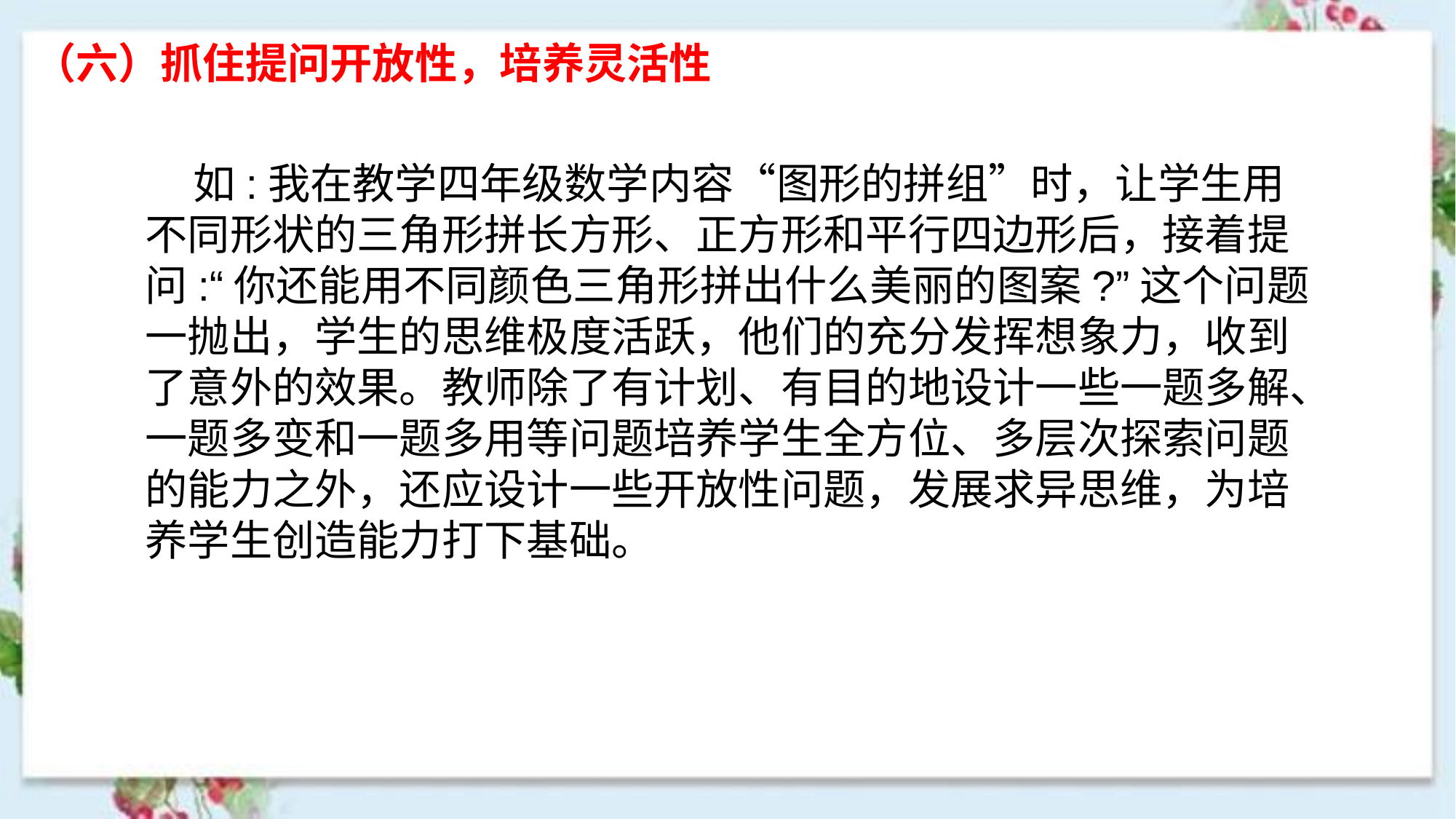

（六）抓住提问开放性，培养灵活性
    如:我在教学四年级数学内容“图形的拼组”时，让学生用不同形状的三角形拼长方形、正方形和平行四边形后，接着提问:“你还能用不同颜色三角形拼出什么美丽的图案?”这个问题一抛出，学生的思维极度活跃，他们的充分发挥想象力，收到了意外的效果。教师除了有计划、有目的地设计一些一题多解、一题多变和一题多用等问题培养学生全方位、多层次探索问题的能力之外，还应设计一些开放性问题，发展求异思维，为培养学生创造能力打下基础。